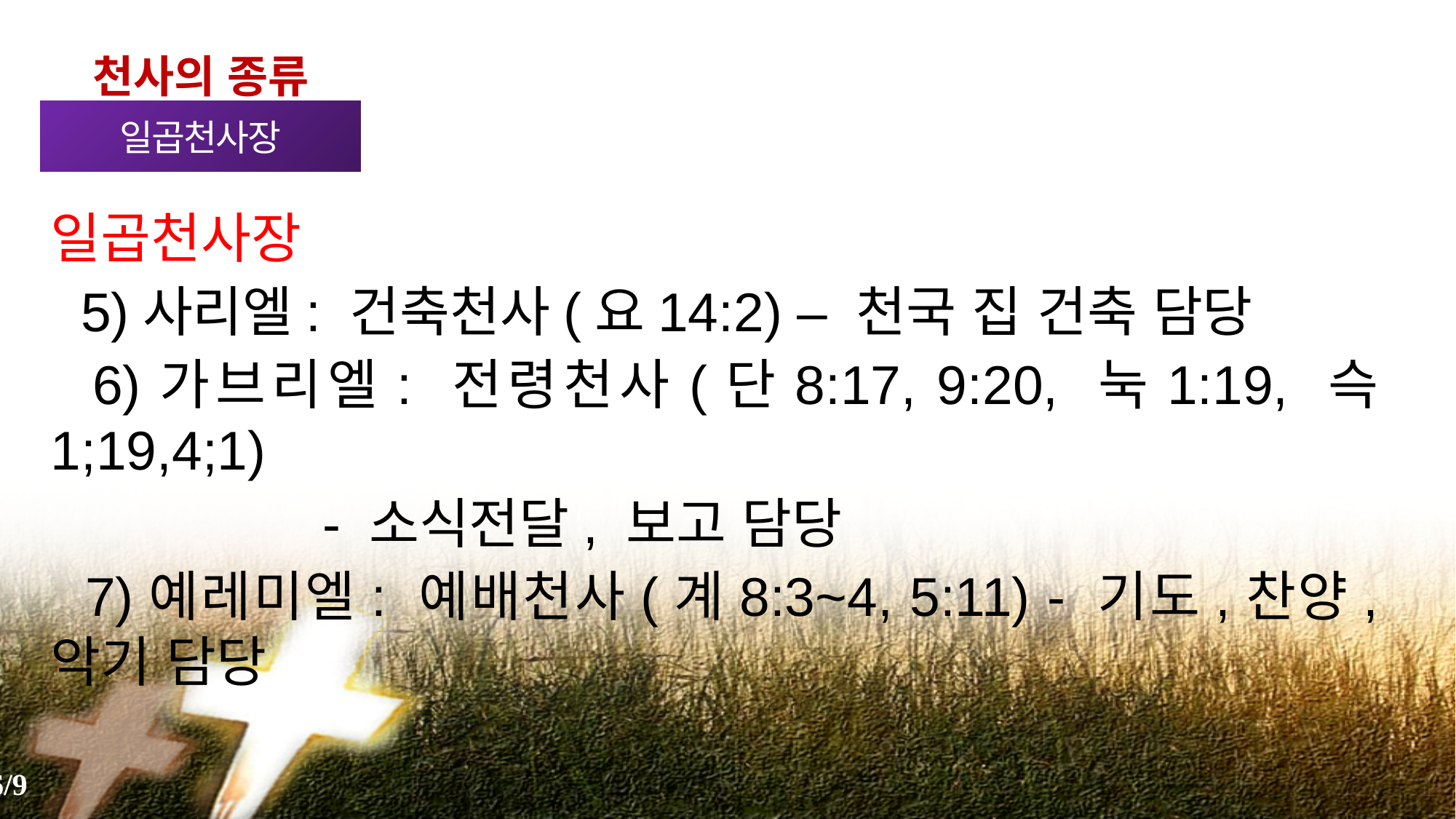

천사의 종류

일곱천사장
일곱천사장
  5)사리엘: 건축천사(요14:2) – 천국 집 건축 담당
  6)가브리엘: 전령천사(단8:17, 9:20, 눅1:19, 슥1;19,4;1)
                  - 소식전달, 보고 담당
  7)예레미엘: 예배천사(계8:3~4, 5:11) - 기도,찬양,악기 담당